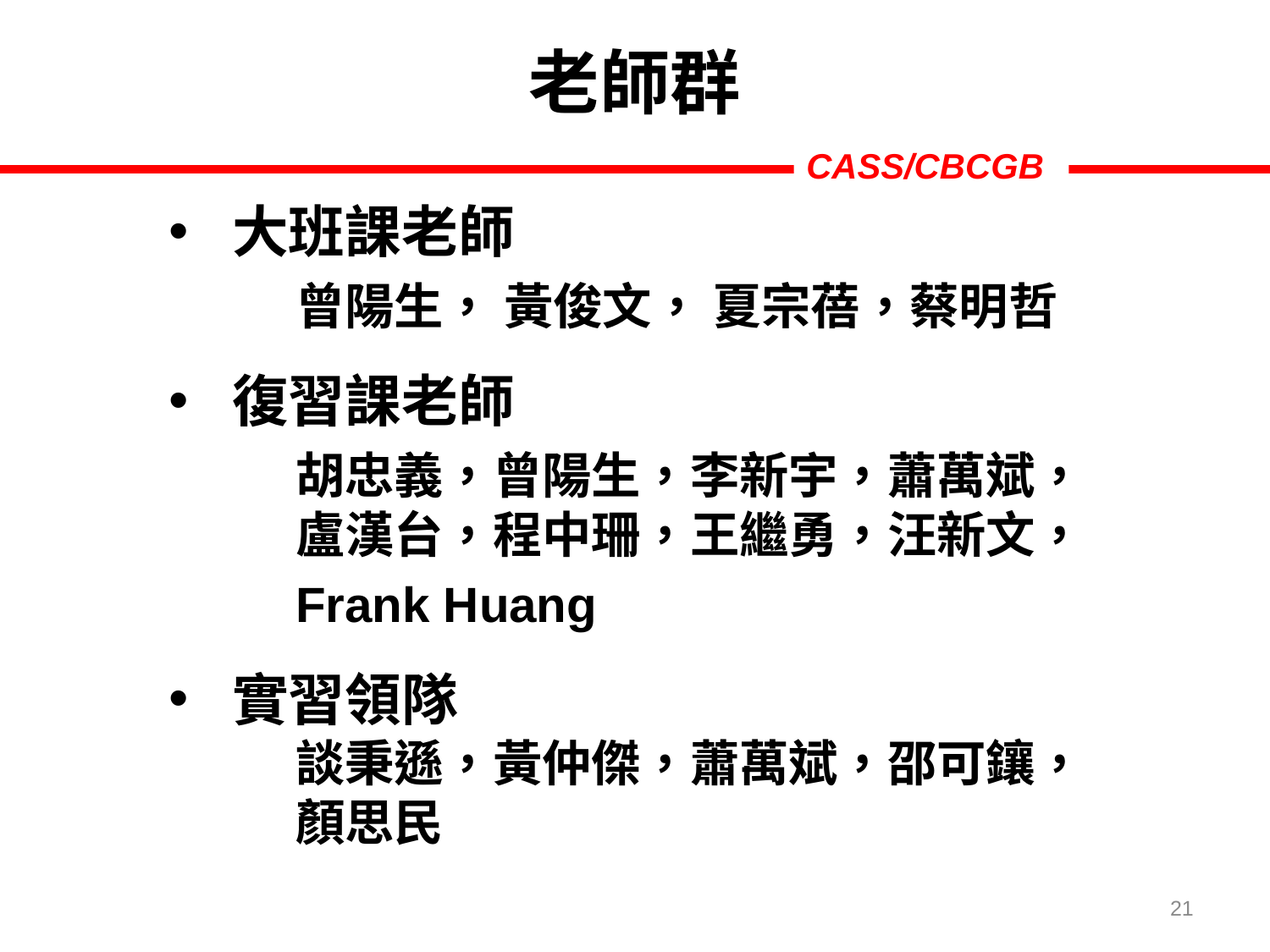

老師群
CASS/CBCGB
大班課老師
曾陽生， 黃俊文， 夏宗蓓，蔡明哲
復習課老師
胡忠義，曾陽生，李新宇，蕭萬斌，盧漢台，程中珊，王繼勇，汪新文，
Frank Huang
實習領隊
談秉遜，黃仲傑，蕭萬斌，邵可鑲，顏思民

21